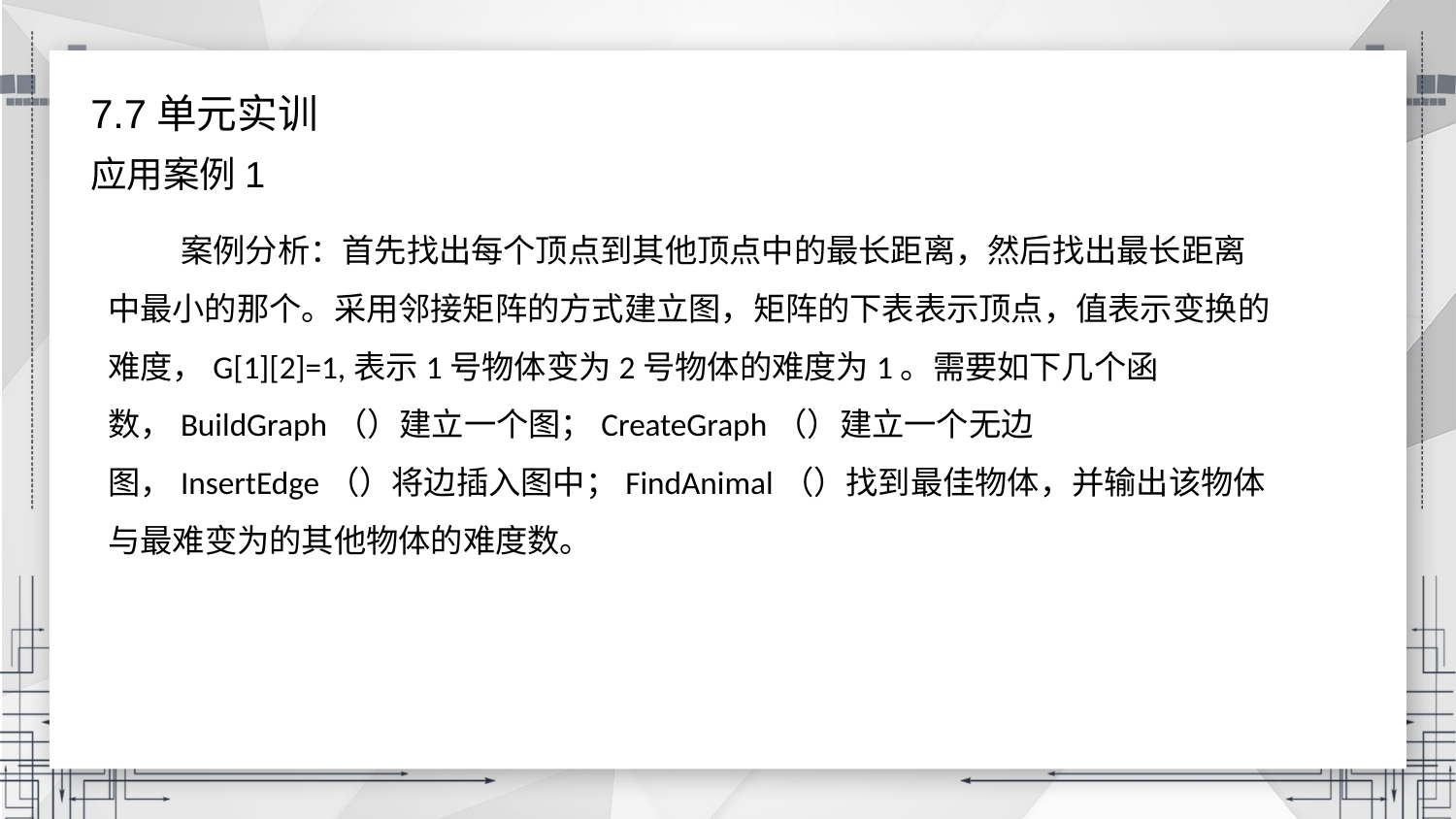

7.7单元实训
应用案例1
案例分析：首先找出每个顶点到其他顶点中的最长距离，然后找出最长距离中最小的那个。采用邻接矩阵的方式建立图，矩阵的下表表示顶点，值表示变换的难度，G[1][2]=1,表示1号物体变为2号物体的难度为1。需要如下几个函数，BuildGraph（）建立一个图；CreateGraph（）建立一个无边图，InsertEdge（）将边插入图中；FindAnimal（）找到最佳物体，并输出该物体与最难变为的其他物体的难度数。